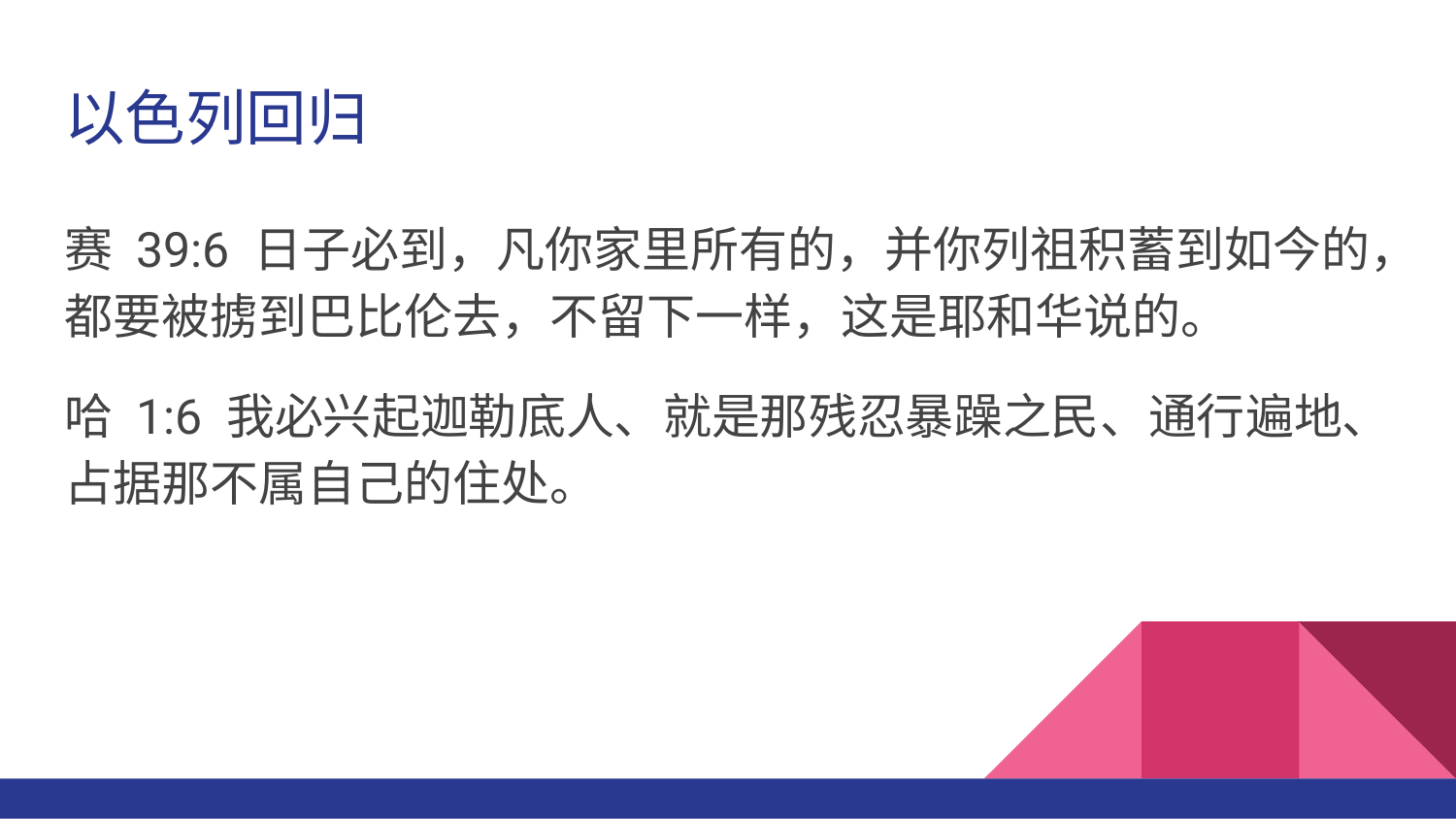

# 以色列回归
赛 39:6 日子必到，凡你家里所有的，并你列祖积蓄到如今的，都要被掳到巴比伦去，不留下一样，这是耶和华说的。
哈 1:6 我必兴起迦勒底人、就是那残忍暴躁之民、通行遍地、占据那不属自己的住处。